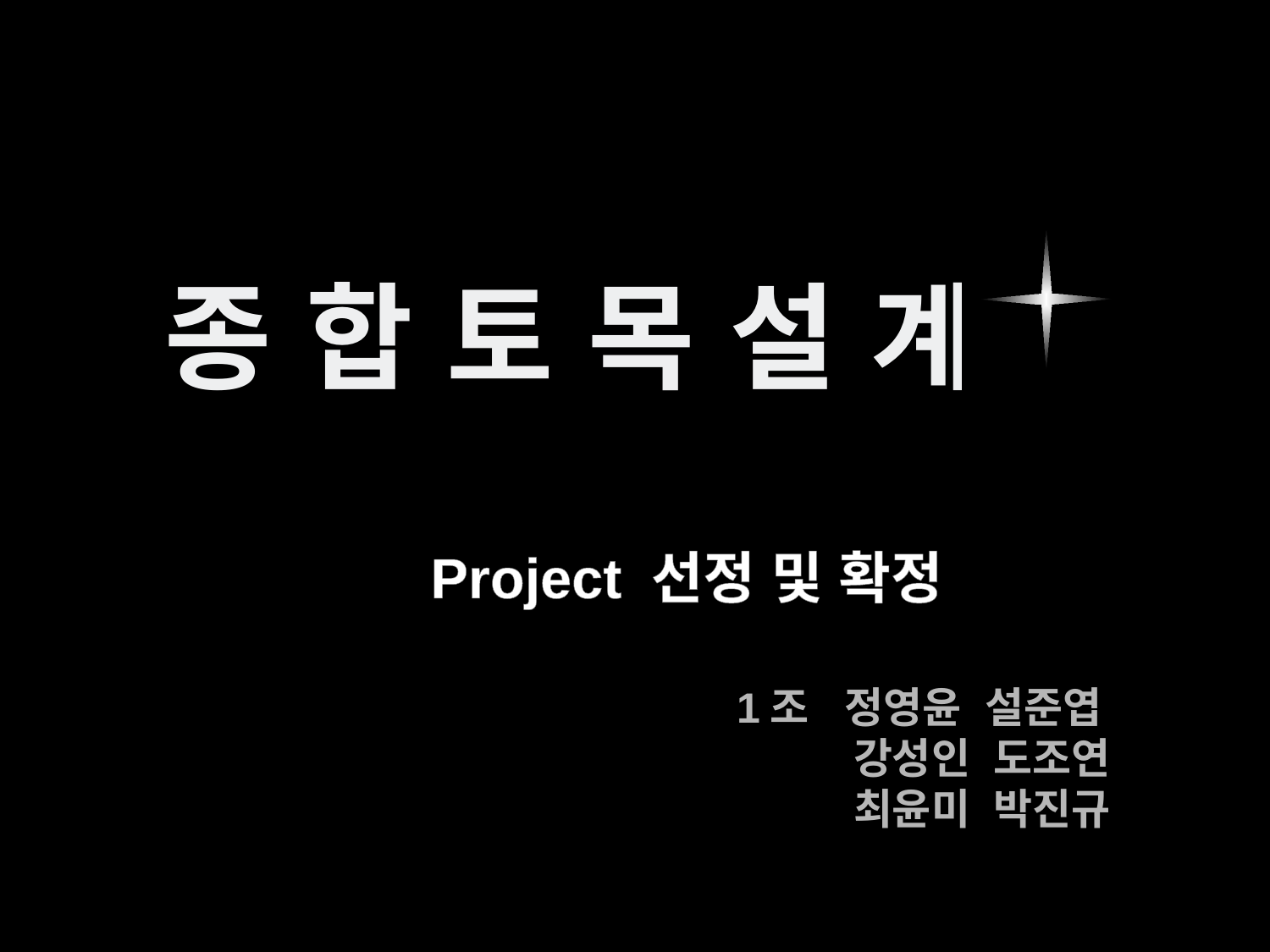

종 합 토 목 설 계
Project 선정 및 확정
1조   정영윤  설준엽
         강성인  도조연
         최윤미  박진규